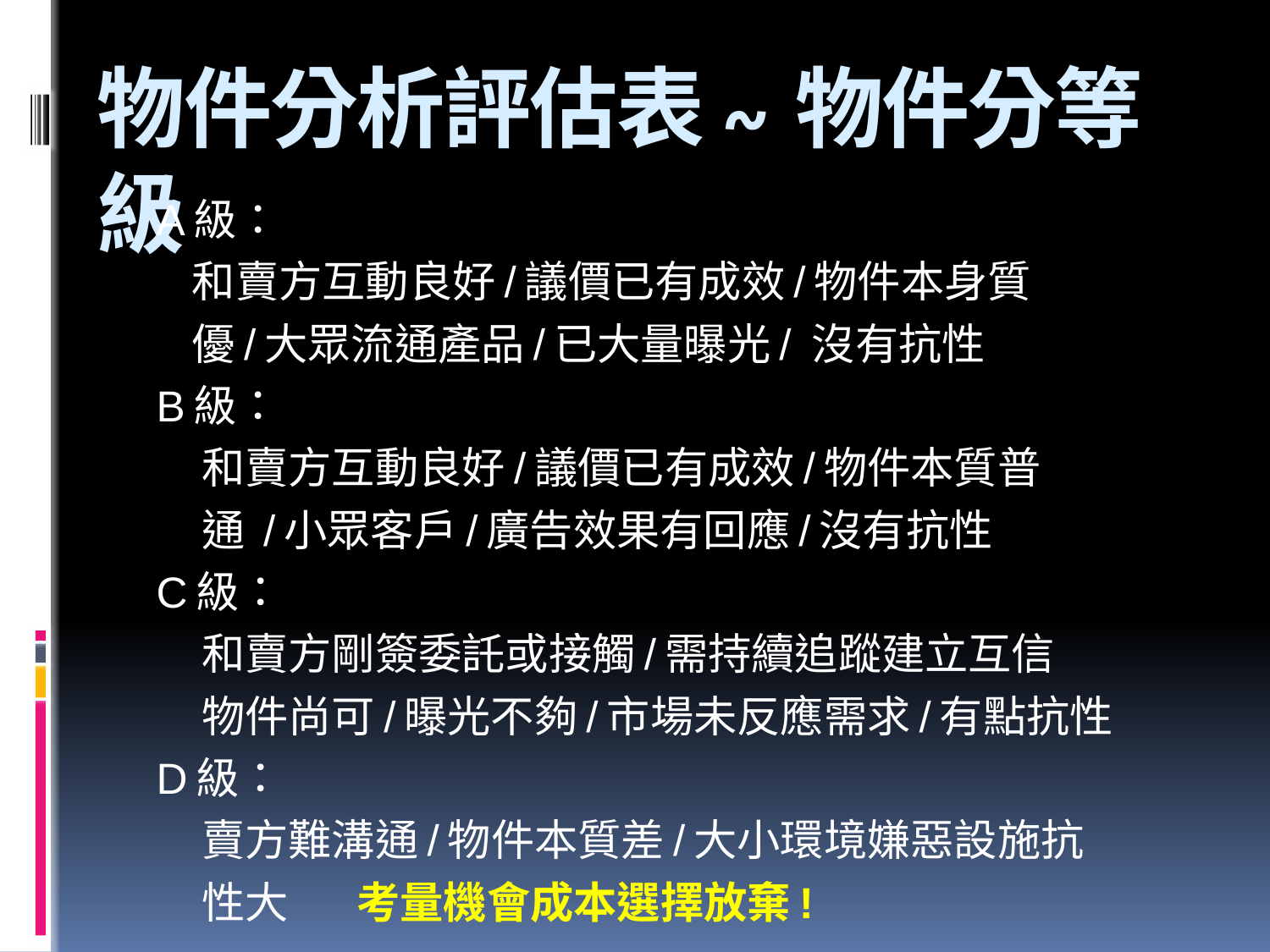

# 物件分析評估表~物件分等級
     A級：
         和賣方互動良好/議價已有成效/物件本身質
         優/大眾流通產品/已大量曝光/ 沒有抗性
     B級：
          和賣方互動良好/議價已有成效/物件本質普
          通 /小眾客戶/廣告效果有回應/沒有抗性
     C級：
          和賣方剛簽委託或接觸/需持續追蹤建立互信
          物件尚可/曝光不夠/市場未反應需求/有點抗性
     D級：
          賣方難溝通/物件本質差/大小環境嫌惡設施抗
          性大       考量機會成本選擇放棄!